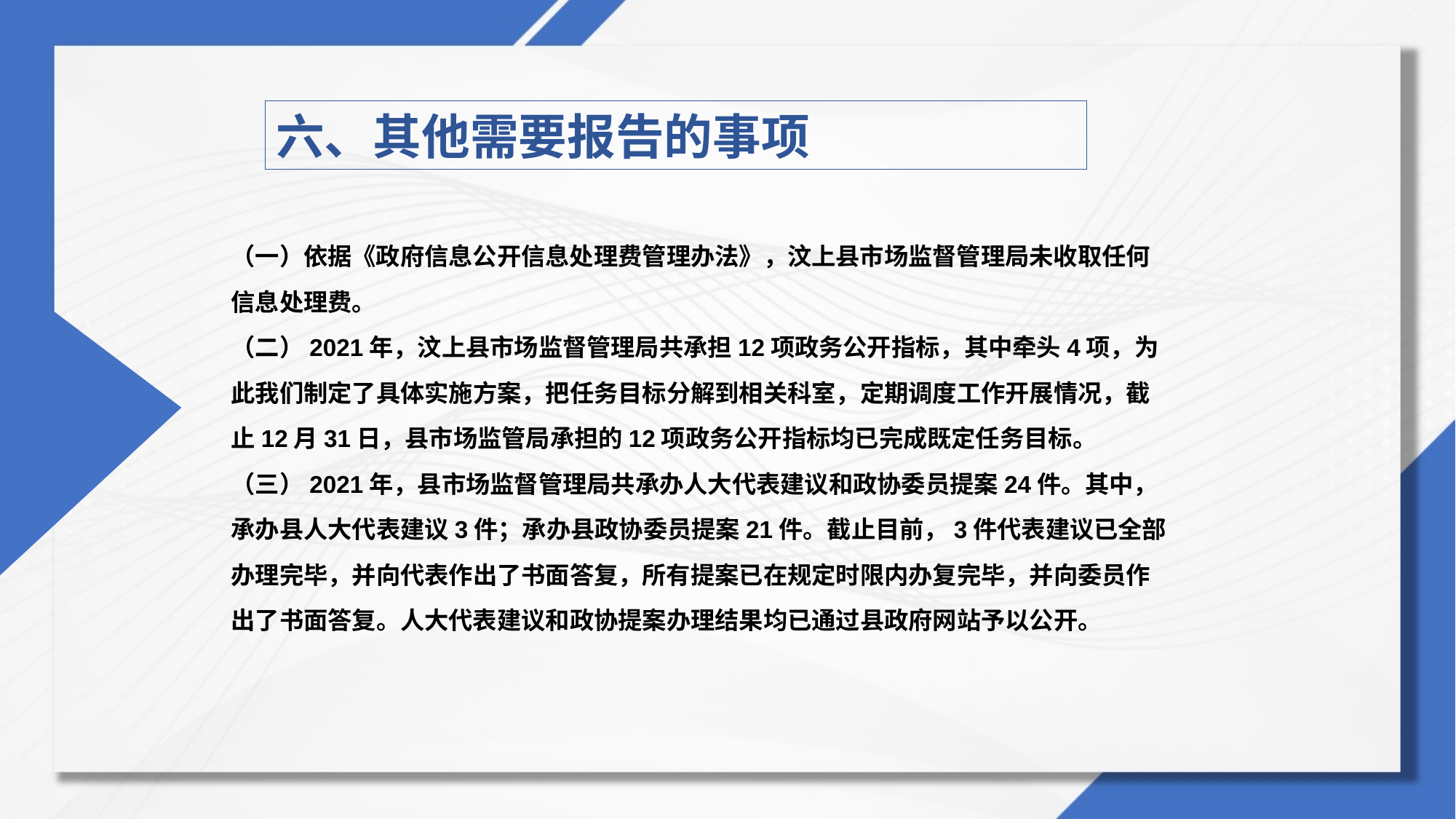

六、其他需要报告的事项
（一）依据《政府信息公开信息处理费管理办法》，汶上县市场监督管理局未收取任何信息处理费。
（二）2021年，汶上县市场监督管理局共承担12项政务公开指标，其中牵头4项，为此我们制定了具体实施方案，把任务目标分解到相关科室，定期调度工作开展情况，截止12月31日，县市场监管局承担的12项政务公开指标均已完成既定任务目标。
（三）2021年，县市场监督管理局共承办人大代表建议和政协委员提案24件。其中，承办县人大代表建议3件；承办县政协委员提案21件。截止目前，3件代表建议已全部办理完毕，并向代表作出了书面答复，所有提案已在规定时限内办复完毕，并向委员作出了书面答复。人大代表建议和政协提案办理结果均已通过县政府网站予以公开。